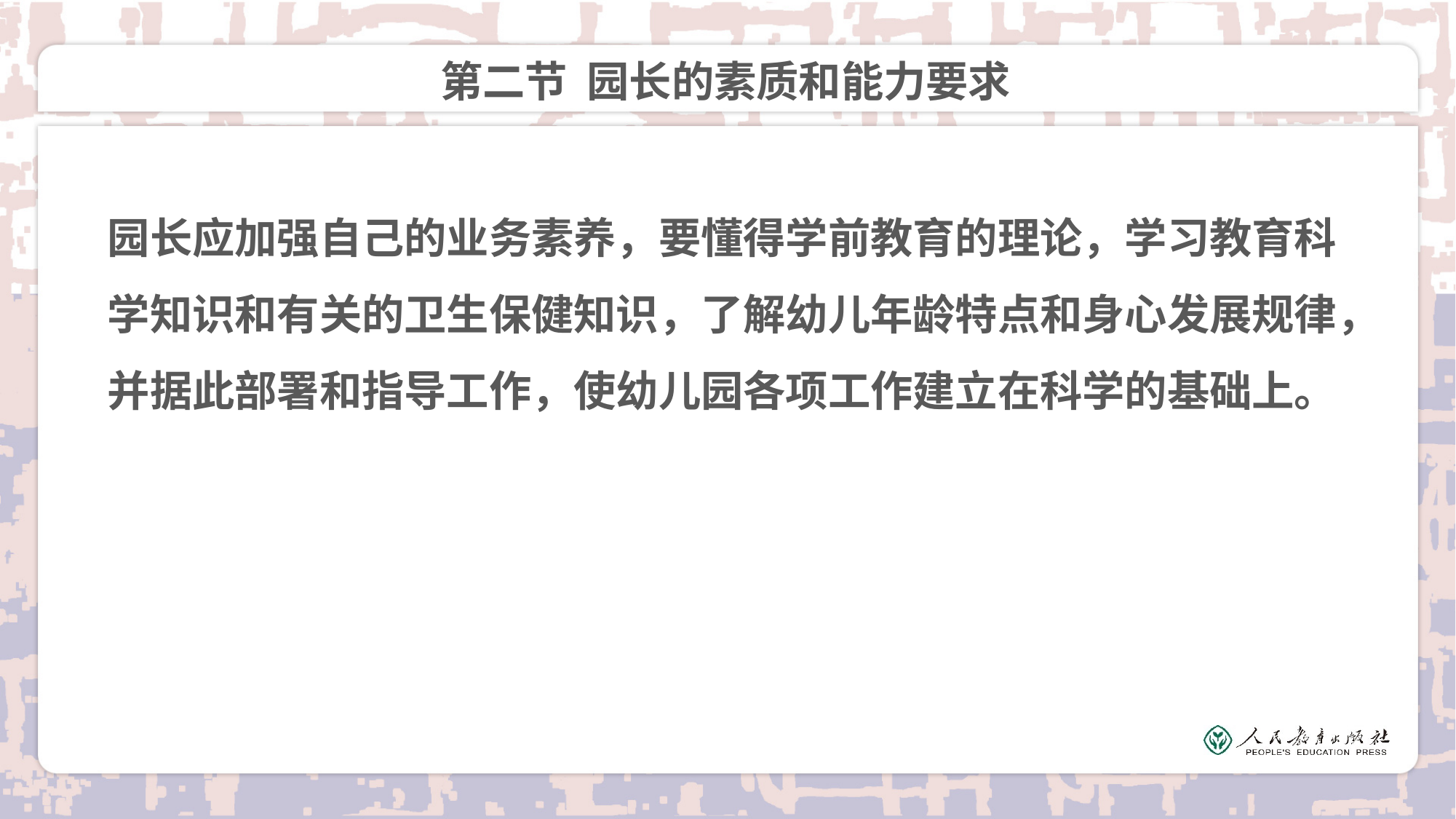

# 第二节  园长的素质和能力要求
园长应加强自己的业务素养，要懂得学前教育的理论，学习教育科学知识和有关的卫生保健知识，了解幼儿年龄特点和身心发展规律，并据此部署和指导工作，使幼儿园各项工作建立在科学的基础上。